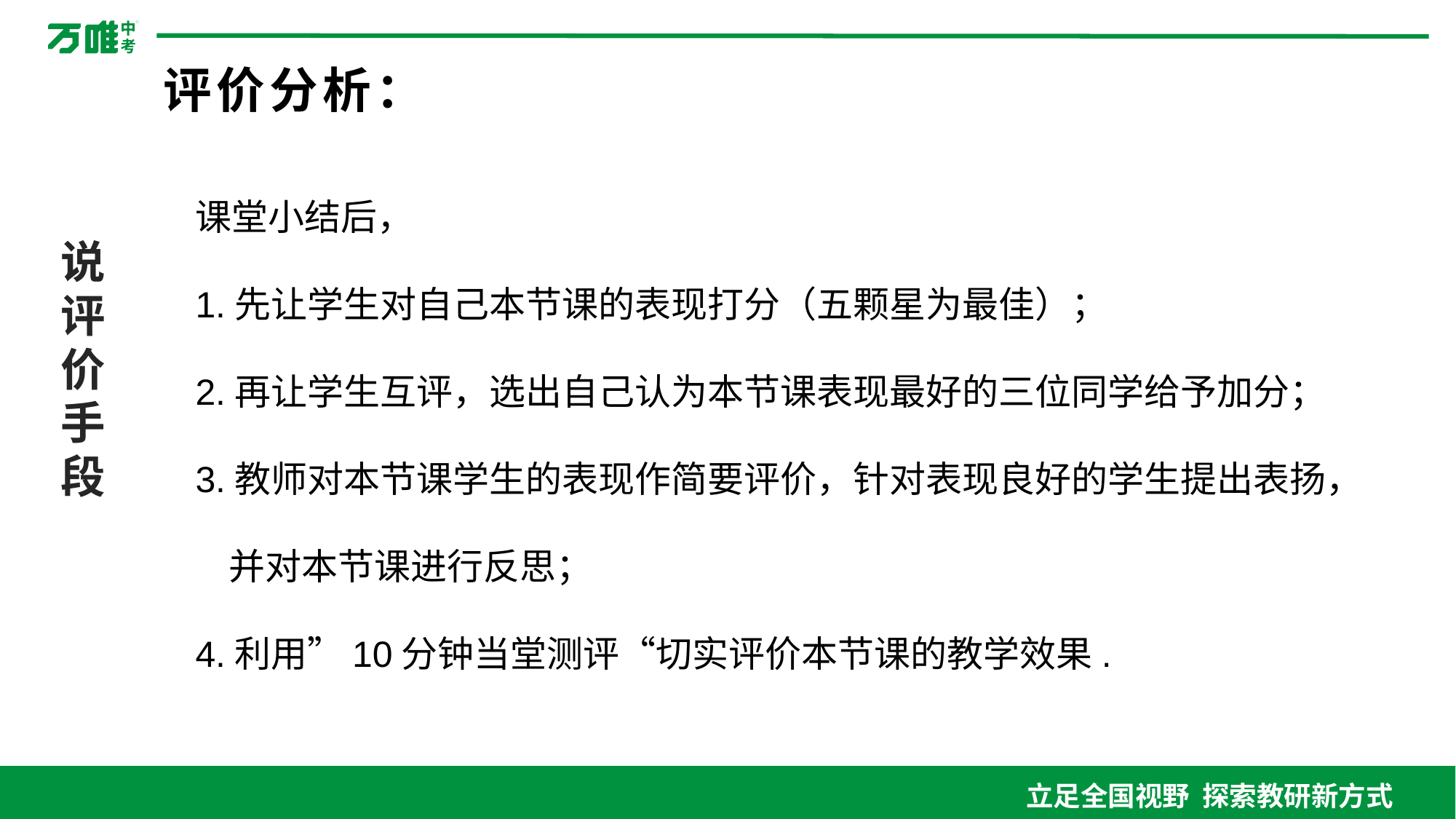

评价分析：
课堂小结后，
1.先让学生对自己本节课的表现打分（五颗星为最佳）；
2.再让学生互评，选出自己认为本节课表现最好的三位同学给予加分；
3.教师对本节课学生的表现作简要评价，针对表现良好的学生提出表扬，        并对本节课进行反思；
4.利用”10分钟当堂测评“切实评价本节课的教学效果.
# 说评价手段